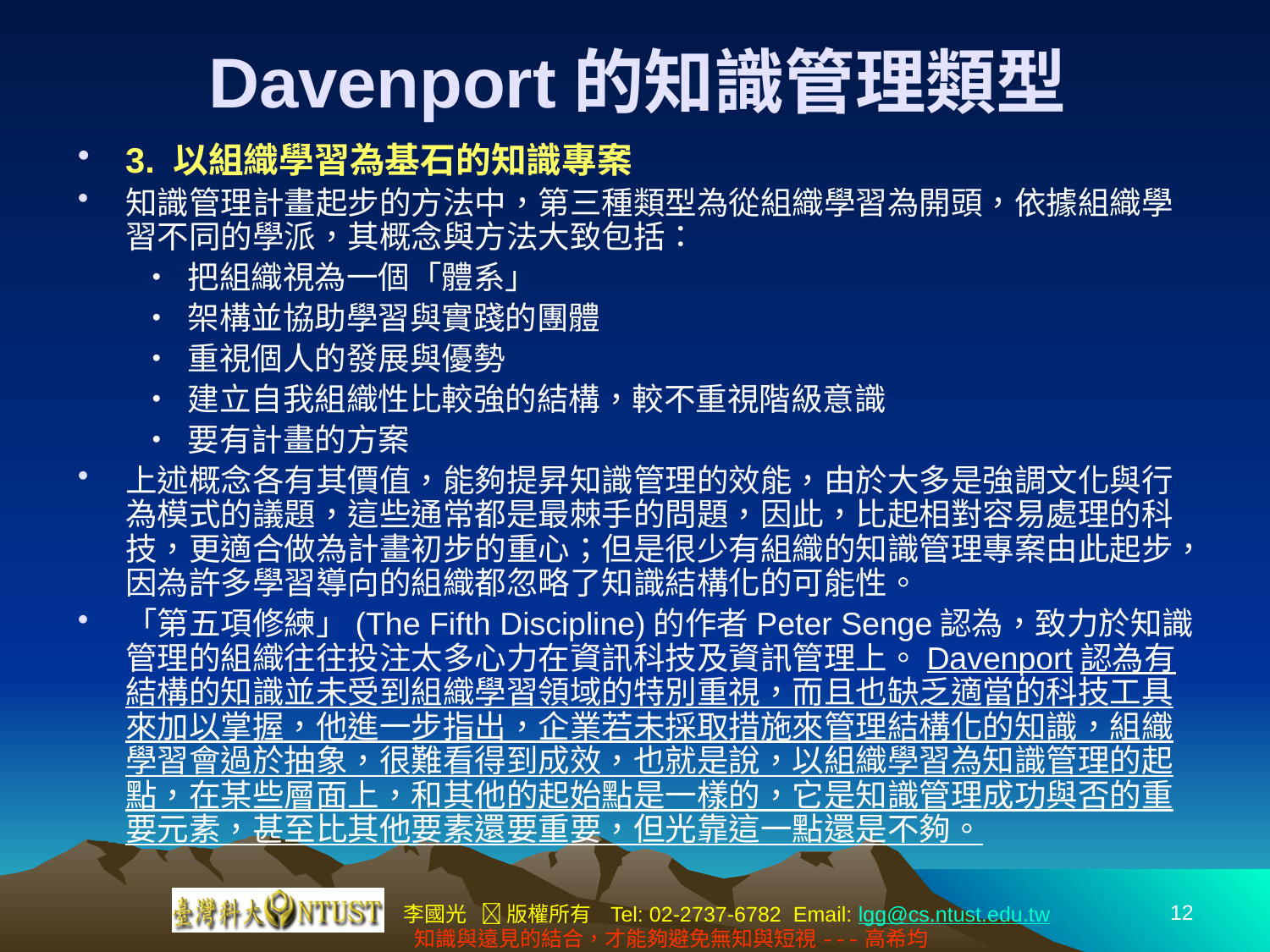

# Davenport的知識管理類型
3. 以組織學習為基石的知識專案
知識管理計畫起步的方法中，第三種類型為從組織學習為開頭，依據組織學習不同的學派，其概念與方法大致包括：
• 把組織視為一個「體系」
• 架構並協助學習與實踐的團體
• 重視個人的發展與優勢
• 建立自我組織性比較強的結構，較不重視階級意識
• 要有計畫的方案
上述概念各有其價值，能夠提昇知識管理的效能，由於大多是強調文化與行為模式的議題，這些通常都是最棘手的問題，因此，比起相對容易處理的科技，更適合做為計畫初步的重心；但是很少有組織的知識管理專案由此起步，因為許多學習導向的組織都忽略了知識結構化的可能性。
「第五項修練」(The Fifth Discipline)的作者Peter Senge認為，致力於知識管理的組織往往投注太多心力在資訊科技及資訊管理上。Davenport認為有結構的知識並未受到組織學習領域的特別重視，而且也缺乏適當的科技工具來加以掌握，他進一步指出，企業若未採取措施來管理結構化的知識，組織學習會過於抽象，很難看得到成效，也就是說，以組織學習為知識管理的起點，在某些層面上，和其他的起始點是一樣的，它是知識管理成功與否的重要元素，甚至比其他要素還要重要，但光靠這一點還是不夠。

12